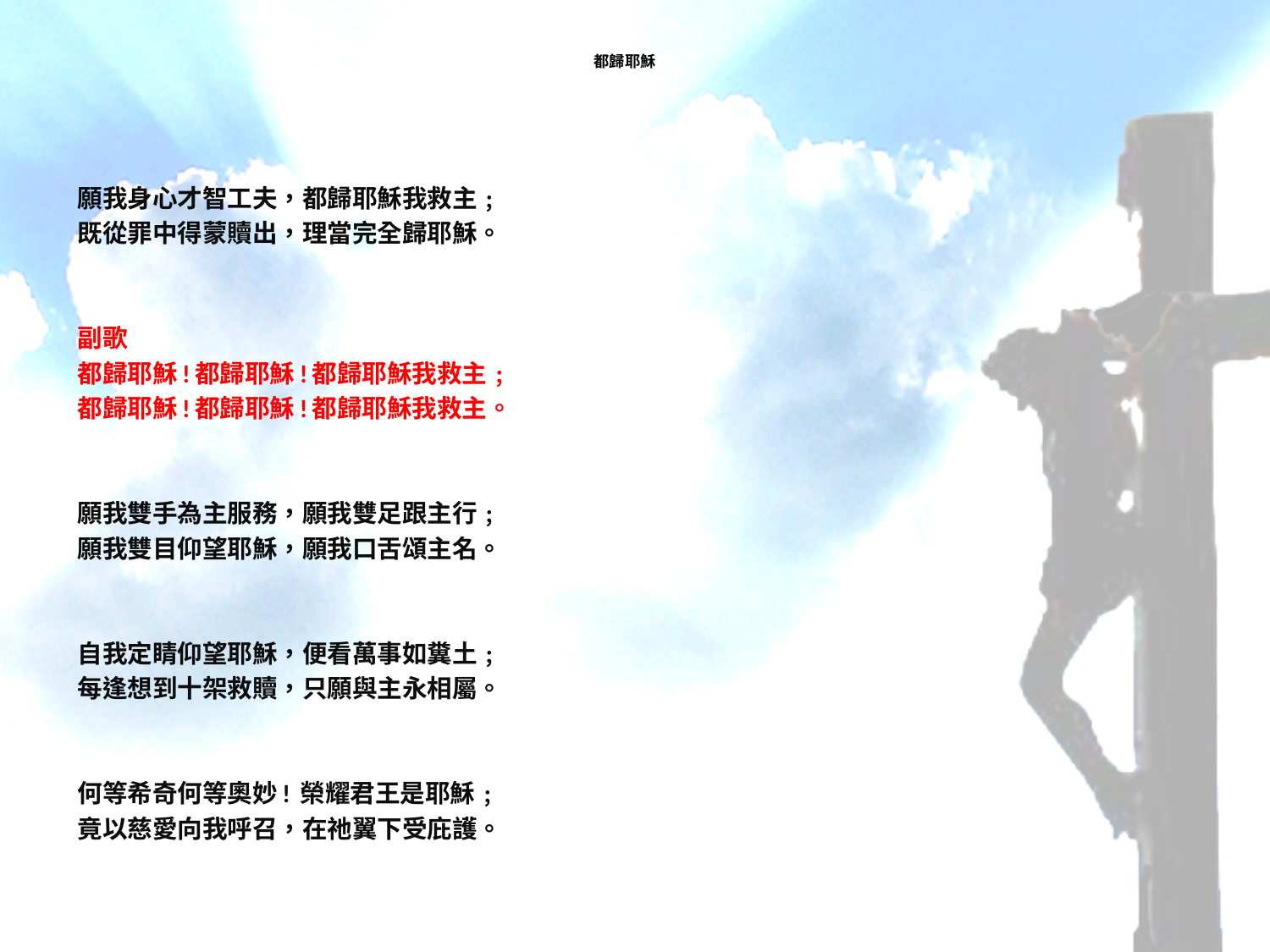

# 都歸耶穌
願我身心才智工夫，都歸耶穌我救主﹔
既從罪中得蒙贖出，理當完全歸耶穌。

副歌
都歸耶穌!都歸耶穌!都歸耶穌我救主﹔
都歸耶穌!都歸耶穌!都歸耶穌我救主。

願我雙手為主服務，願我雙足跟主行﹔
願我雙目仰望耶穌，願我口舌頌主名。

自我定睛仰望耶穌，便看萬事如糞土﹔
每逢想到十架救贖，只願與主永相屬。

何等希奇何等奧妙! 榮耀君王是耶穌﹔
竟以慈愛向我呼召，在祂翼下受庇護。